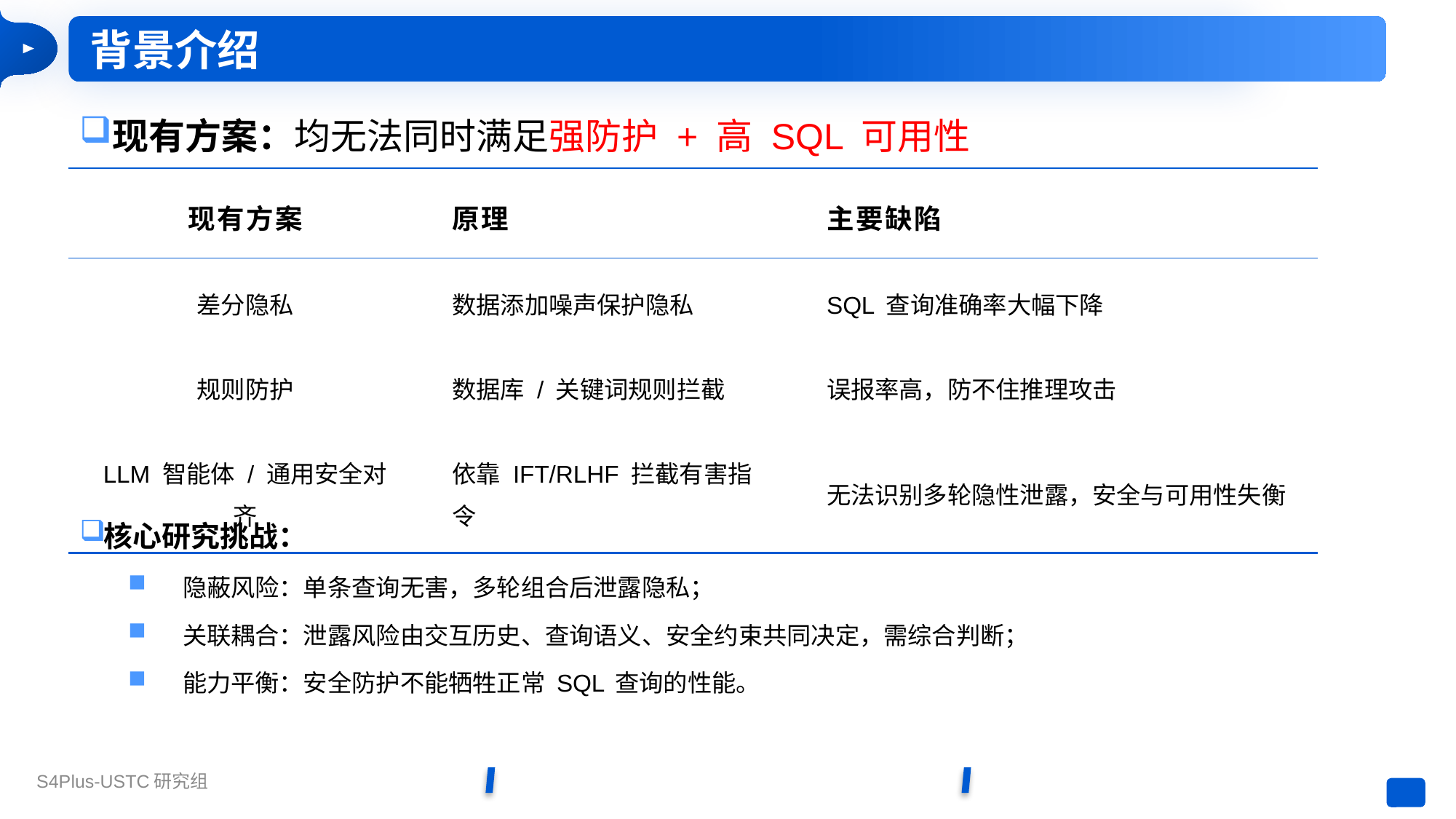

背景介绍

现有方案：均无法同时满足强防护 + 高 SQL 可用性
| 现有方案 | 原理 | 主要缺陷 |
| --- | --- | --- |
| 差分隐私 | 数据添加噪声保护隐私 | SQL 查询准确率大幅下降 |
| 规则防护 | 数据库 / 关键词规则拦截 | 误报率高，防不住推理攻击 |
| LLM 智能体 / 通用安全对齐 | 依靠 IFT/RLHF 拦截有害指令 | 无法识别多轮隐性泄露，安全与可用性失衡 |
核心研究挑战：
隐蔽风险：单条查询无害，多轮组合后泄露隐私；
关联耦合：泄露风险由交互历史、查询语义、安全约束共同决定，需综合判断；
能力平衡：安全防护不能牺牲正常 SQL 查询的性能。

4